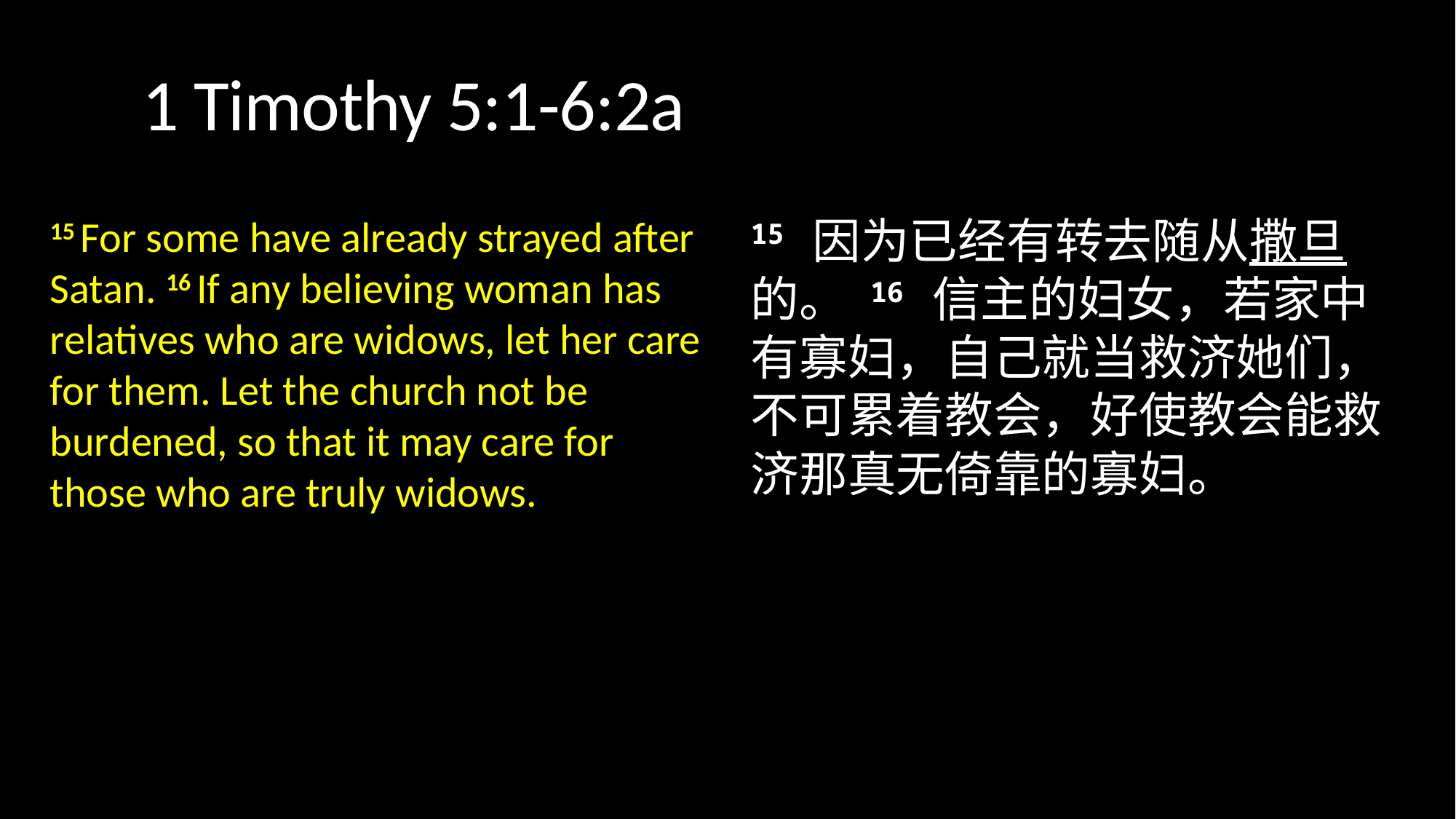

# 1 Timothy 5:1-6:2a
15 For some have already strayed after Satan. 16 If any believing woman has relatives who are widows, let her care for them. Let the church not be burdened, so that it may care for those who are truly widows.
15 因为已经有转去随从撒旦的。 16 信主的妇女，若家中有寡妇，自己就当救济她们，不可累着教会，好使教会能救济那真无倚靠的寡妇。